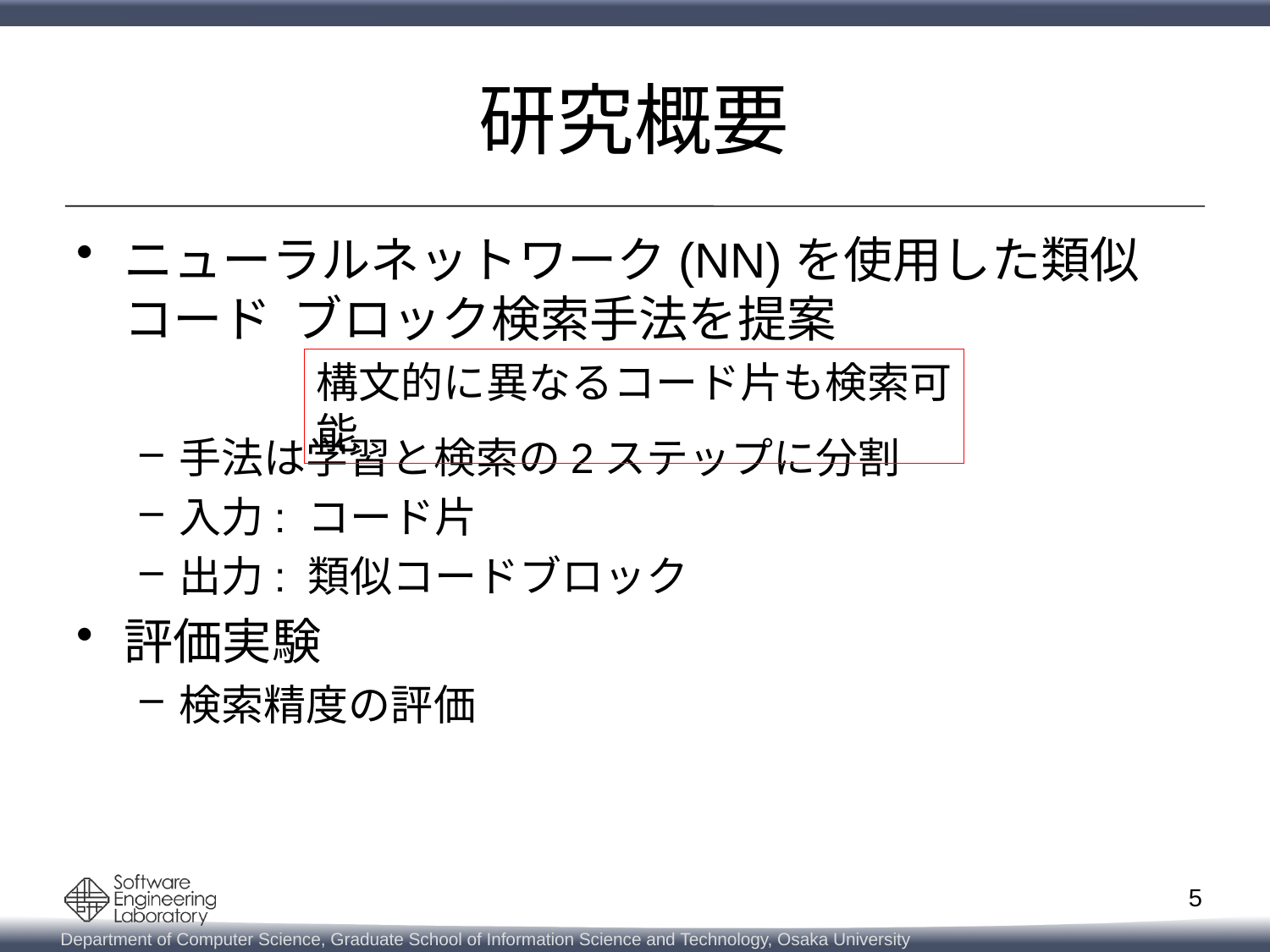

# 研究概要
ニューラルネットワーク(NN)を使用した類似コード  ブロック検索手法を提案

手法は学習と検索の2ステップに分割
入力: コード片
出力: 類似コードブロック
評価実験
検索精度の評価
構文的に異なるコード片も検索可能
5